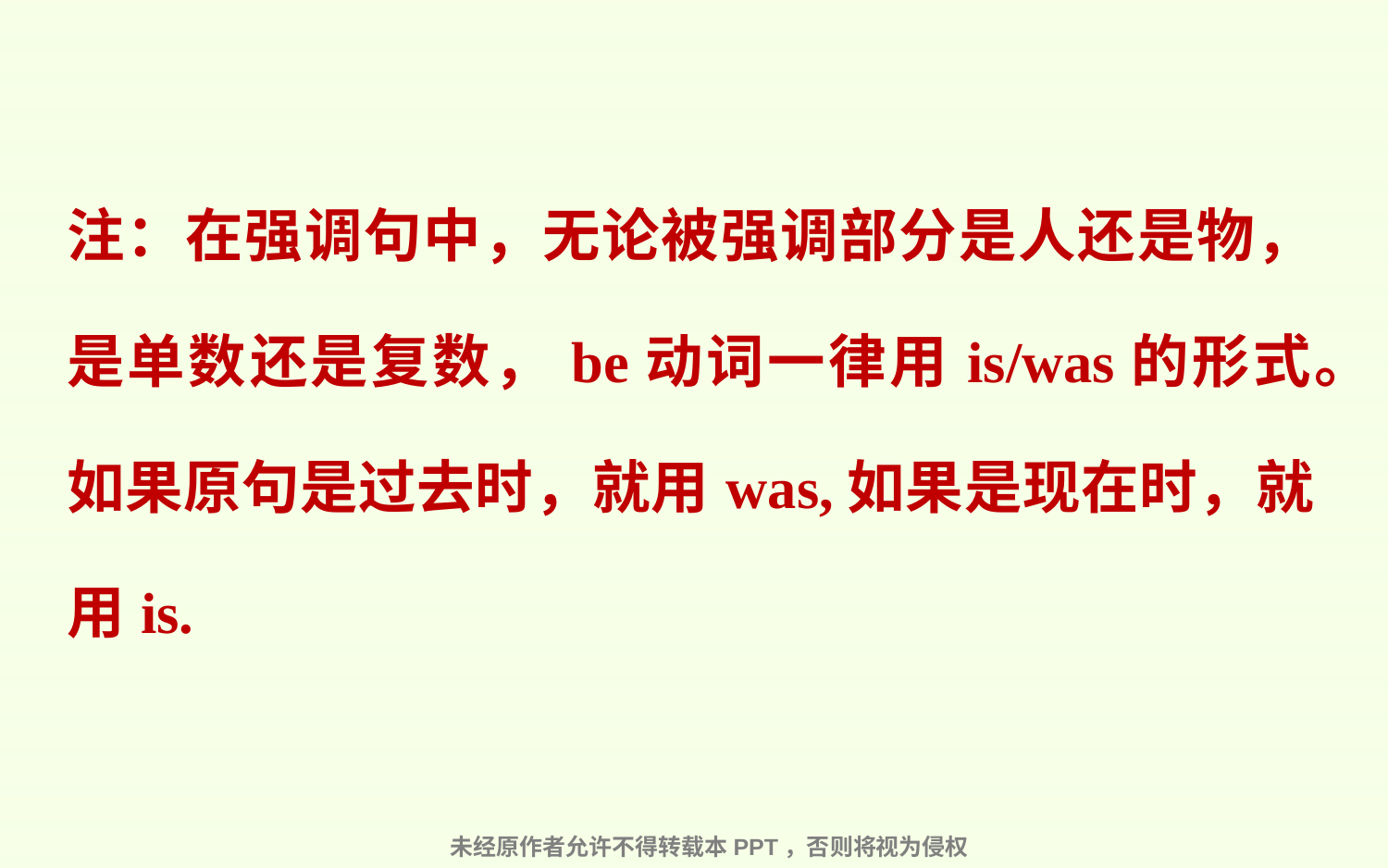

| 注：在强调句中，无论被强调部分是人还是物，是单数还是复数，be动词一律用is/was的形式。如果原句是过去时，就用was,如果是现在时，就用is. |
| --- |